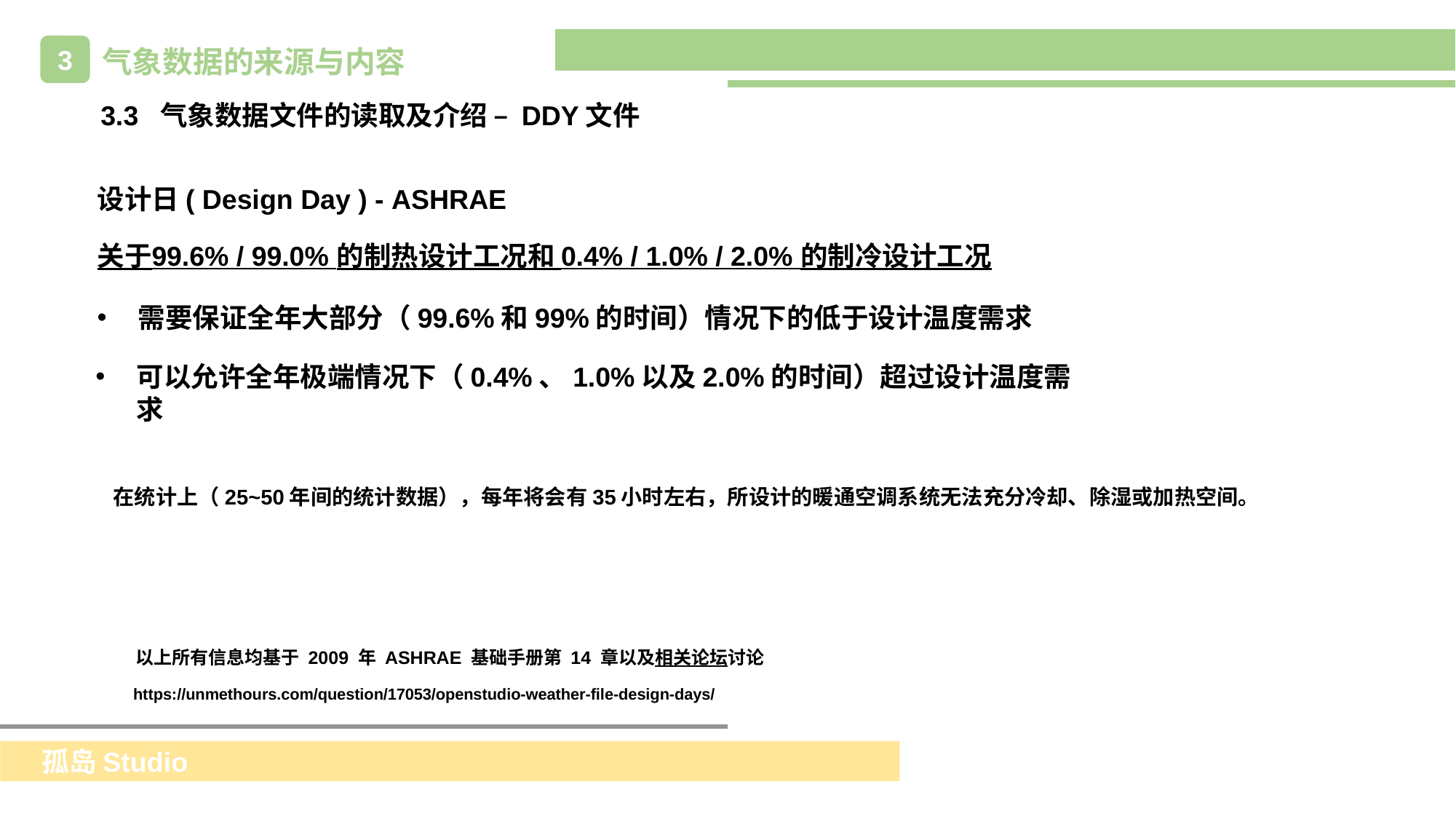

3
气象数据的来源与内容
3.3  气象数据文件的读取及介绍 – DDY文件
设计日( Design Day ) - ASHRAE
关于99.6% / 99.0% 的制热设计工况和 0.4% / 1.0% / 2.0% 的制冷设计工况
需要保证全年大部分（99.6%和99%的时间）情况下的低于设计温度需求
可以允许全年极端情况下（0.4%、1.0%以及2.0%的时间）超过设计温度需求
在统计上（25~50年间的统计数据），每年将会有35小时左右，所设计的暖通空调系统无法充分冷却、除湿或加热空间。
以上所有信息均基于 2009 年 ASHRAE 基础手册第 14 章以及相关论坛讨论
https://unmethours.com/question/17053/openstudio-weather-file-design-days/
孤岛Studio